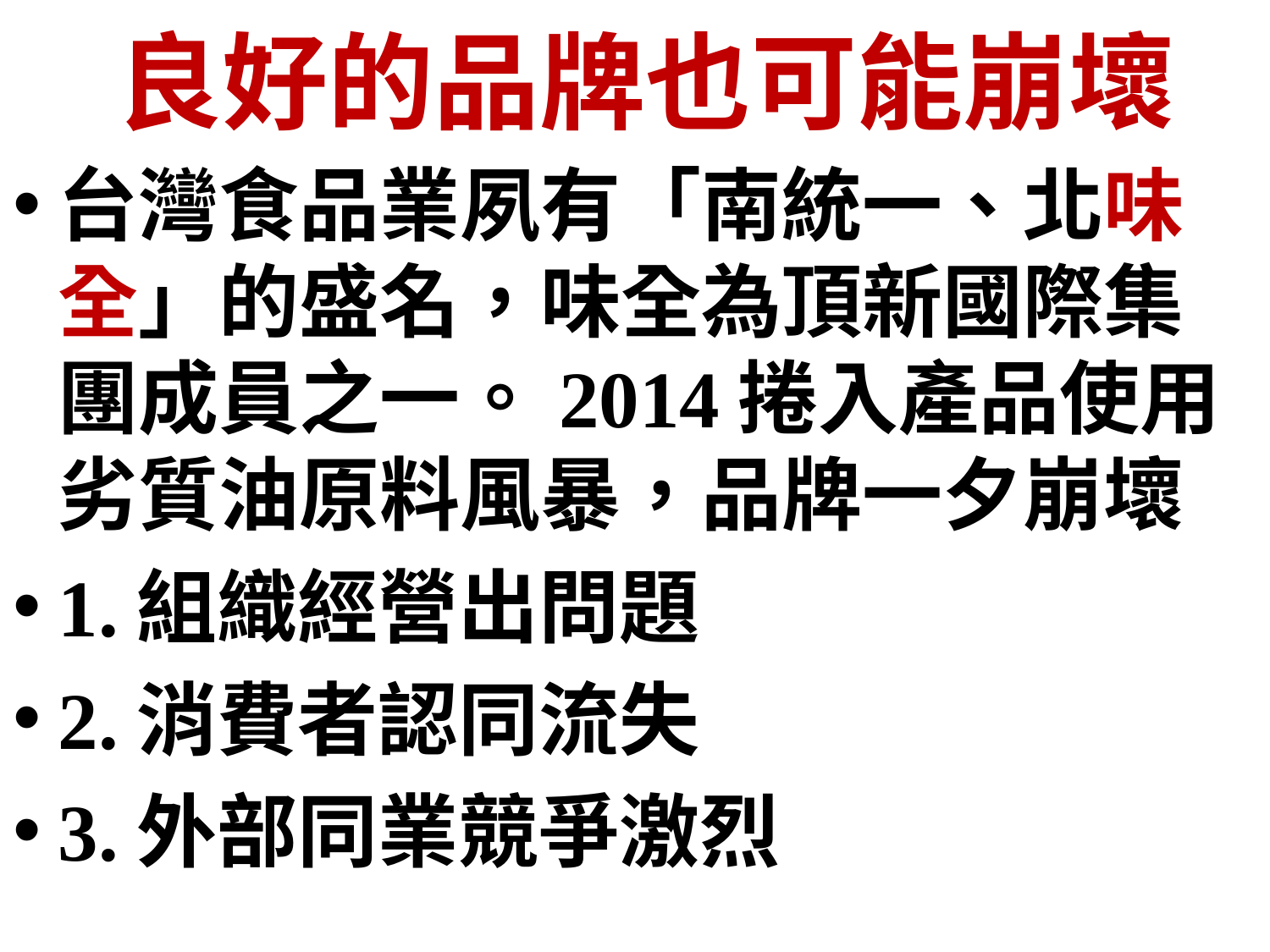

# 良好的品牌也可能崩壞
台灣食品業夙有「南統一、北味全」的盛名，味全為頂新國際集團成員之一。2014捲入產品使用劣質油原料風暴，品牌一夕崩壞
1.組織經營出問題
2.消費者認同流失
3.外部同業競爭激烈